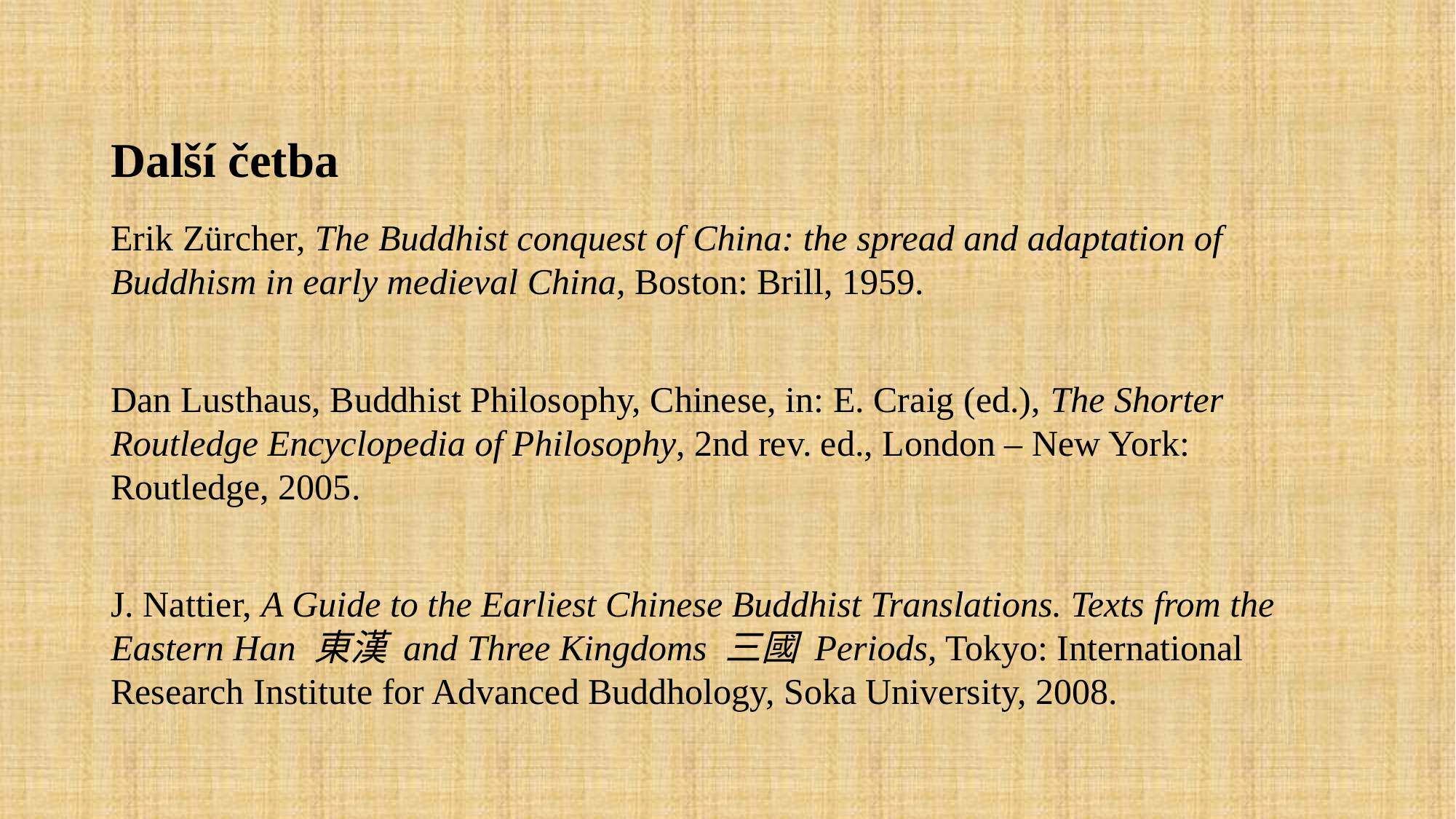

Další četba
Erik Zürcher, The Buddhist conquest of China: the spread and adaptation of Buddhism in early medieval China, Boston: Brill, 1959.

Dan Lusthaus, Buddhist Philosophy, Chinese, in: E. Craig (ed.), The Shorter Routledge Encyclopedia of Philosophy, 2nd rev. ed., London – New York: Routledge, 2005.

J. Nattier, A Guide to the Earliest Chinese Buddhist Translations. Texts from the Eastern Han 東漢 and Three Kingdoms 三國 Periods, Tokyo: International Research Institute for Advanced Buddhology, Soka University, 2008.